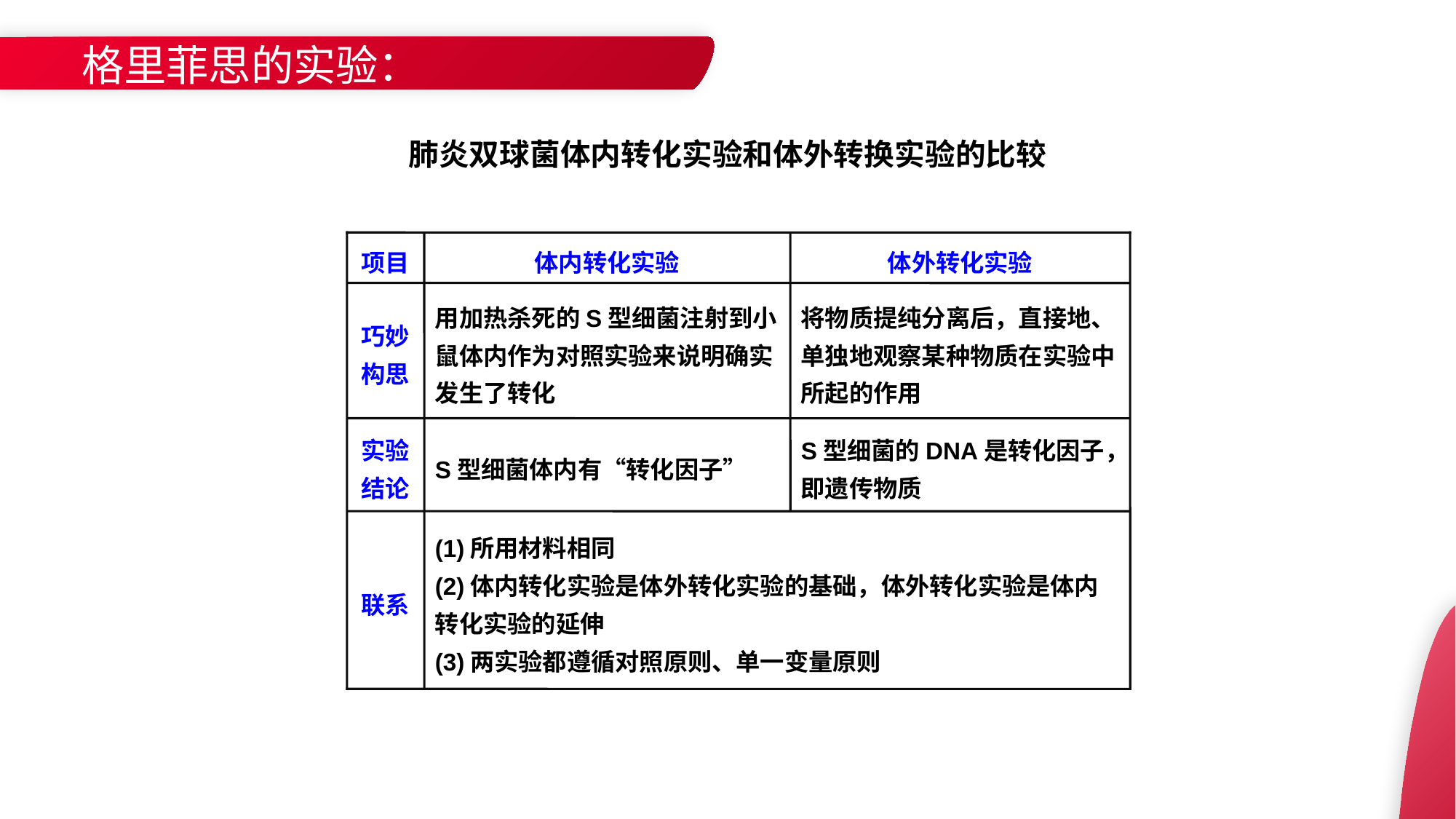

BY YUSHEN
格里菲思的实验：
肺炎双球菌体内转化实验和体外转换实验的比较
项目

体内转化实验

体外转化实验

巧妙构思

用加热杀死的S型细菌注射到小鼠体内作为对照实验来说明确实发生了转化
将物质提纯分离后，直接地、单独地观察某种物质在实验中所起的作用
实验结论

S型细菌体内有“转化因子”
S型细菌的DNA是转化因子，即遗传物质
联系

(1)所用材料相同
(2)体内转化实验是体外转化实验的基础，体外转化实验是体内转化实验的延伸
(3)两实验都遵循对照原则、单一变量原则